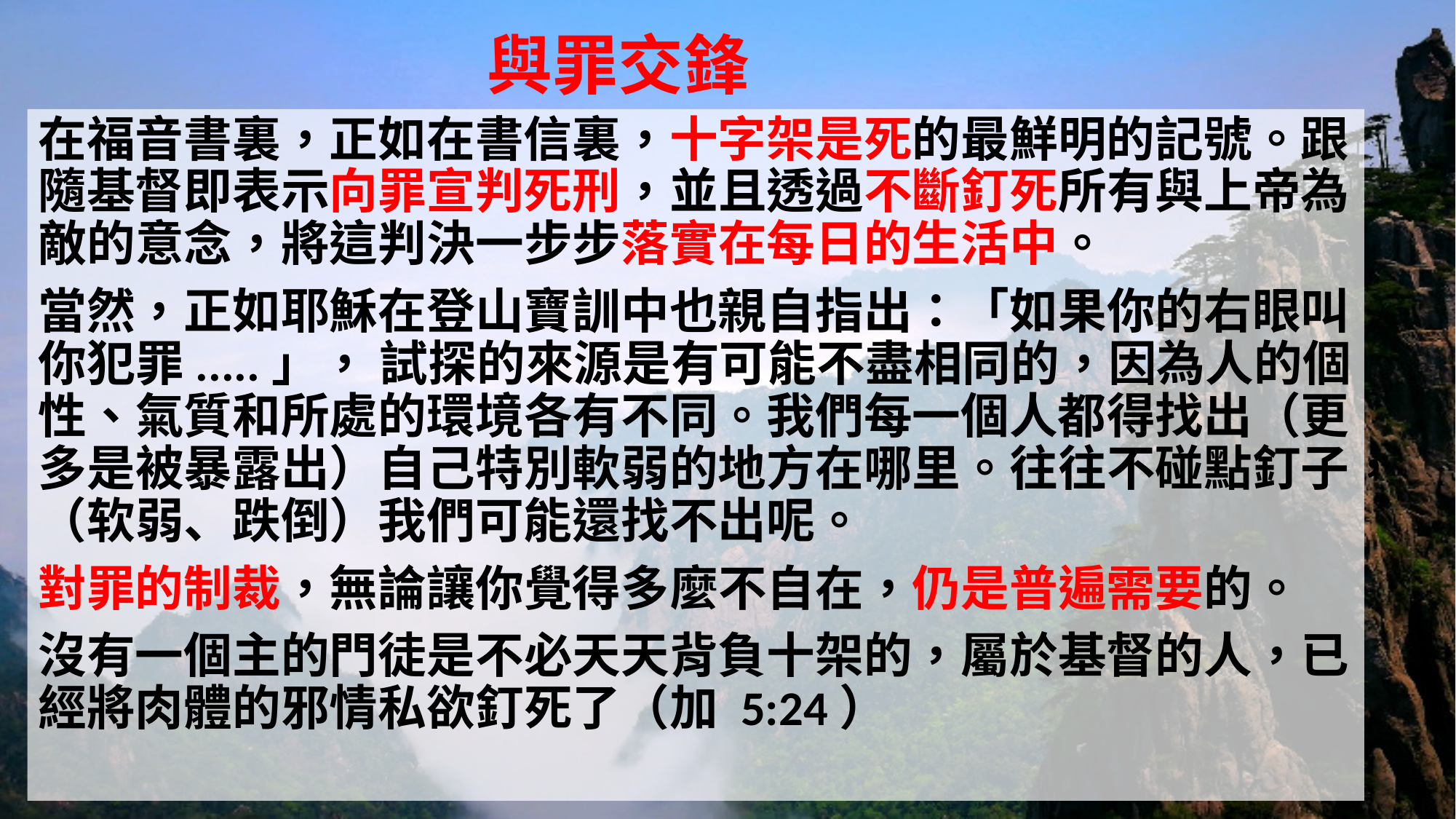

# 與罪交鋒
在福音書裏，正如在書信裏，十字架是死的最鮮明的記號。跟隨基督即表示向罪宣判死刑，並且透過不斷釘死所有與上帝為敵的意念，將這判決一步步落實在每日的生活中。
當然，正如耶穌在登山寶訓中也親自指出：「如果你的右眼叫你犯罪.....」， 試探的來源是有可能不盡相同的，因為人的個性、氣質和所處的環境各有不同。我們每一個人都得找出（更多是被暴露出）自己特別軟弱的地方在哪里。往往不碰點釘子，（软弱、跌倒）我們可能還找不出呢。
對罪的制裁，無論讓你覺得多麼不自在，仍是普遍需要的。
沒有一個主的門徒是不必天天背負十架的，屬於基督的人，已經將肉體的邪情私欲釘死了（加 5:24）